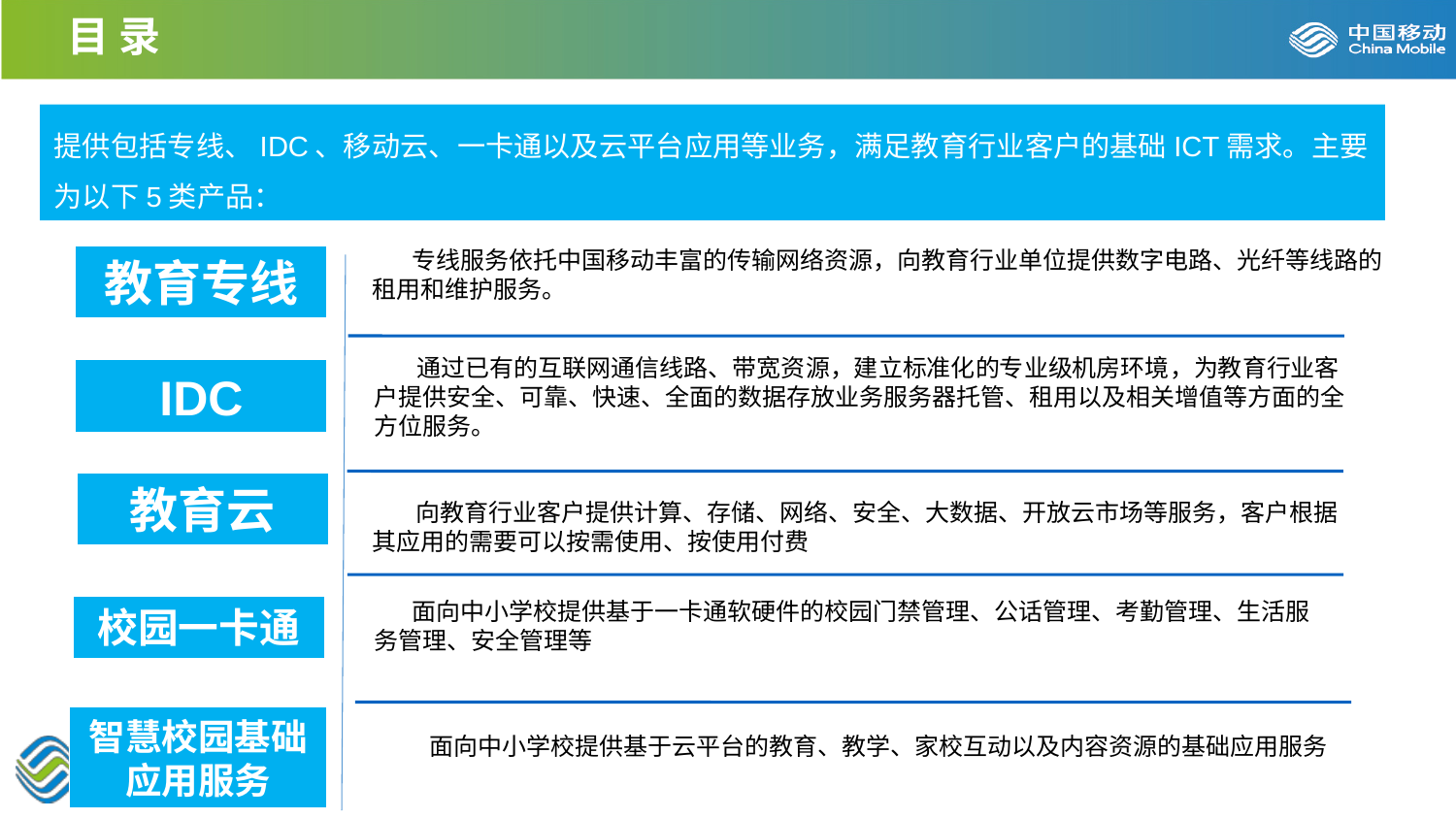

目 录
提供包括专线、IDC、移动云、一卡通以及云平台应用等业务，满足教育行业客户的基础ICT需求。主要为以下5类产品：
      专线服务依托中国移动丰富的传输网络资源，向教育行业单位提供数字电路、光纤等线路的租用和维护服务。
教育专线

       通过已有的互联网通信线路、带宽资源，建立标准化的专业级机房环境，为教育行业客户提供安全、可靠、快速、全面的数据存放业务服务器托管、租用以及相关增值等方面的全方位服务。
IDC

教育云
       向教育行业客户提供计算、存储、网络、安全、大数据、开放云市场等服务，客户根据其应用的需要可以按需使用、按使用付费

      面向中小学校提供基于一卡通软硬件的校园门禁管理、公话管理、考勤管理、生活服务管理、安全管理等
校园一卡通

智慧校园基础应用服务
      面向中小学校提供基于云平台的教育、教学、家校互动以及内容资源的基础应用服务